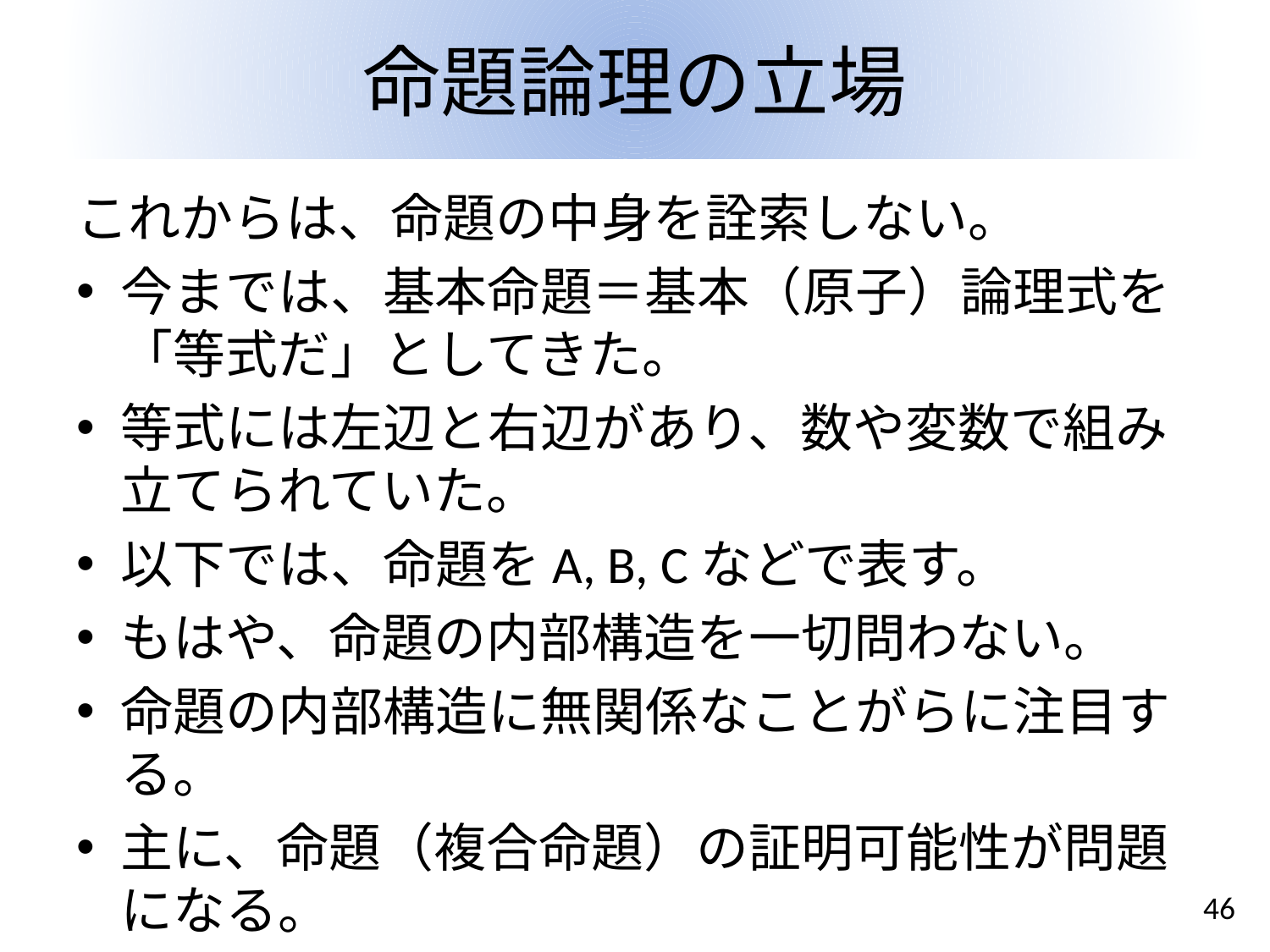

# 命題論理の立場
これからは、命題の中身を詮索しない。
今までは、基本命題＝基本（原子）論理式を「等式だ」としてきた。
等式には左辺と右辺があり、数や変数で組み立てられていた。
以下では、命題をA, B, Cなどで表す。
もはや、命題の内部構造を一切問わない。
命題の内部構造に無関係なことがらに注目する。
主に、命題（複合命題）の証明可能性が問題になる。

46